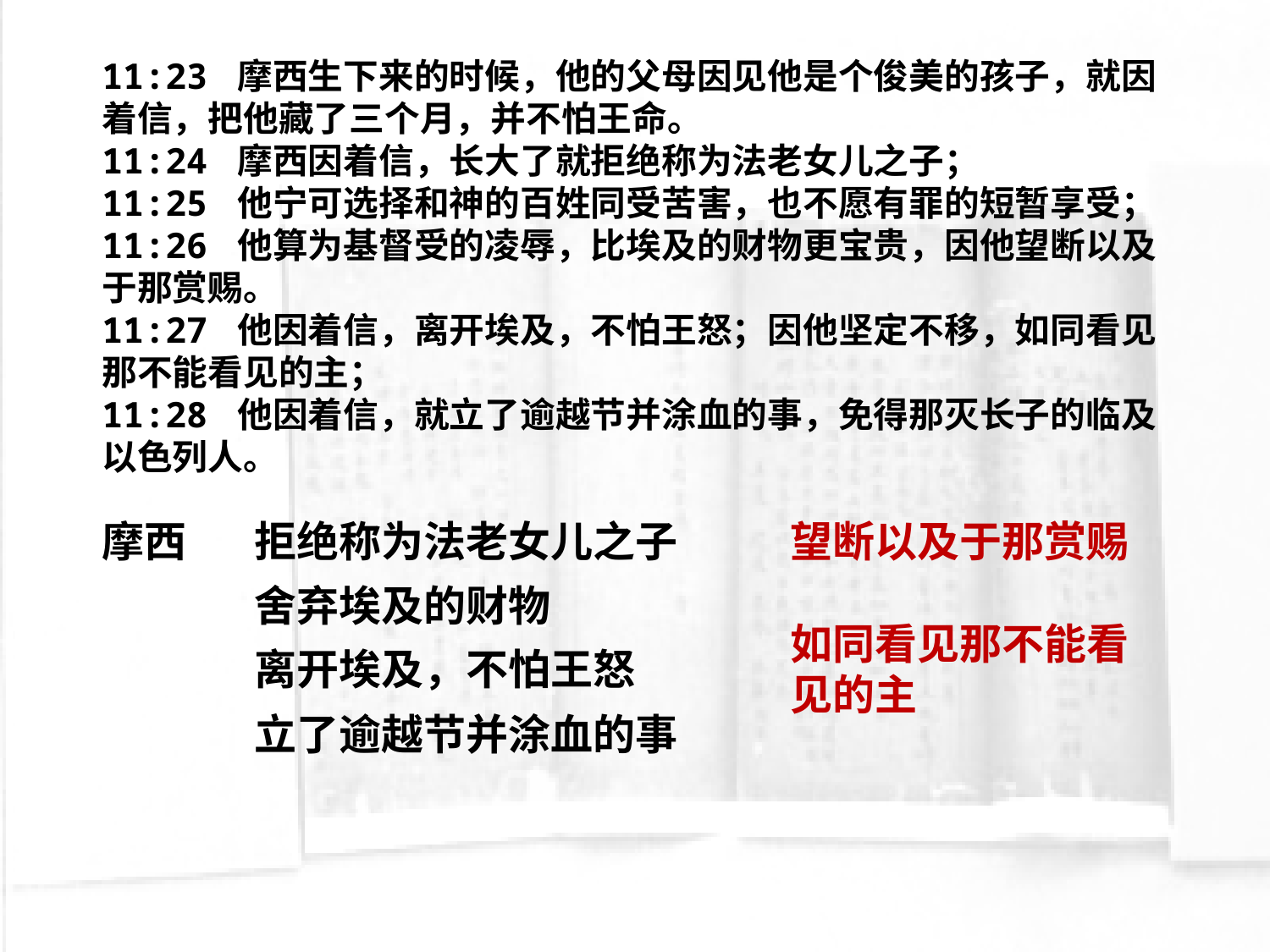

11:23 摩西生下来的时候，他的父母因见他是个俊美的孩子，就因着信，把他藏了三个月，并不怕王命。
11:24 摩西因着信，长大了就拒绝称为法老女儿之子；
11:25 他宁可选择和神的百姓同受苦害，也不愿有罪的短暂享受；
11:26 他算为基督受的凌辱，比埃及的财物更宝贵，因他望断以及于那赏赐。
11:27 他因着信，离开埃及，不怕王怒；因他坚定不移，如同看见那不能看见的主；
11:28 他因着信，就立了逾越节并涂血的事，免得那灭长子的临及以色列人。
摩西
拒绝称为法老女儿之子
望断以及于那赏赐
舍弃埃及的财物
如同看见那不能看见的主
离开埃及，不怕王怒
立了逾越节并涂血的事